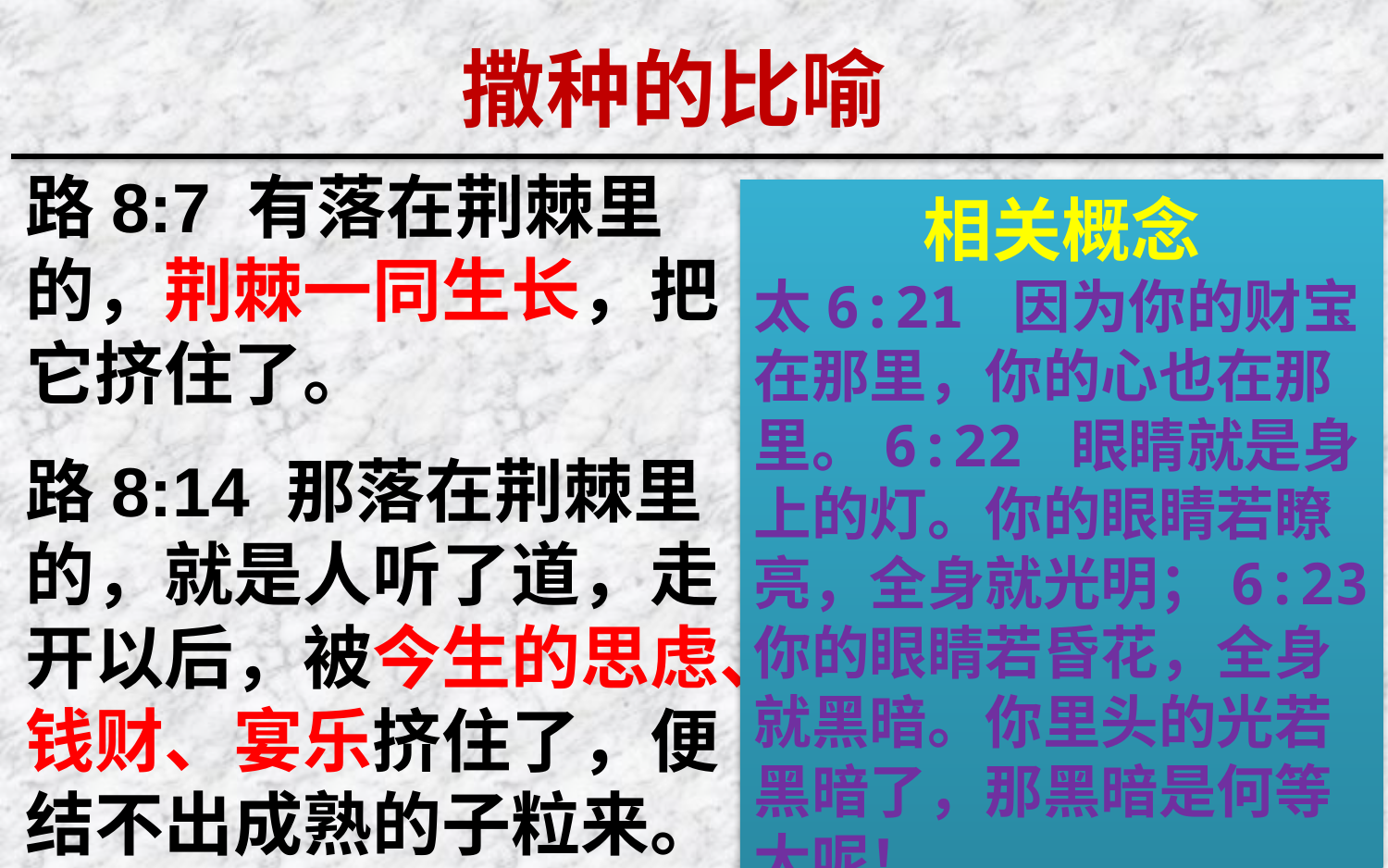

撒种的比喻
路8:7 有落在荆棘里的，荆棘一同生长，把它挤住了。
路8:14 那落在荆棘里的，就是人听了道，走开以后，被今生的思虑、钱财、宴乐挤住了，便结不出成熟的子粒来。
相关概念
太6:21 因为你的财宝在那里，你的心也在那里。6:22 眼睛就是身上的灯。你的眼睛若瞭亮，全身就光明；6:23 你的眼睛若昏花，全身就黑暗。你里头的光若黑暗了，那黑暗是何等大呢！